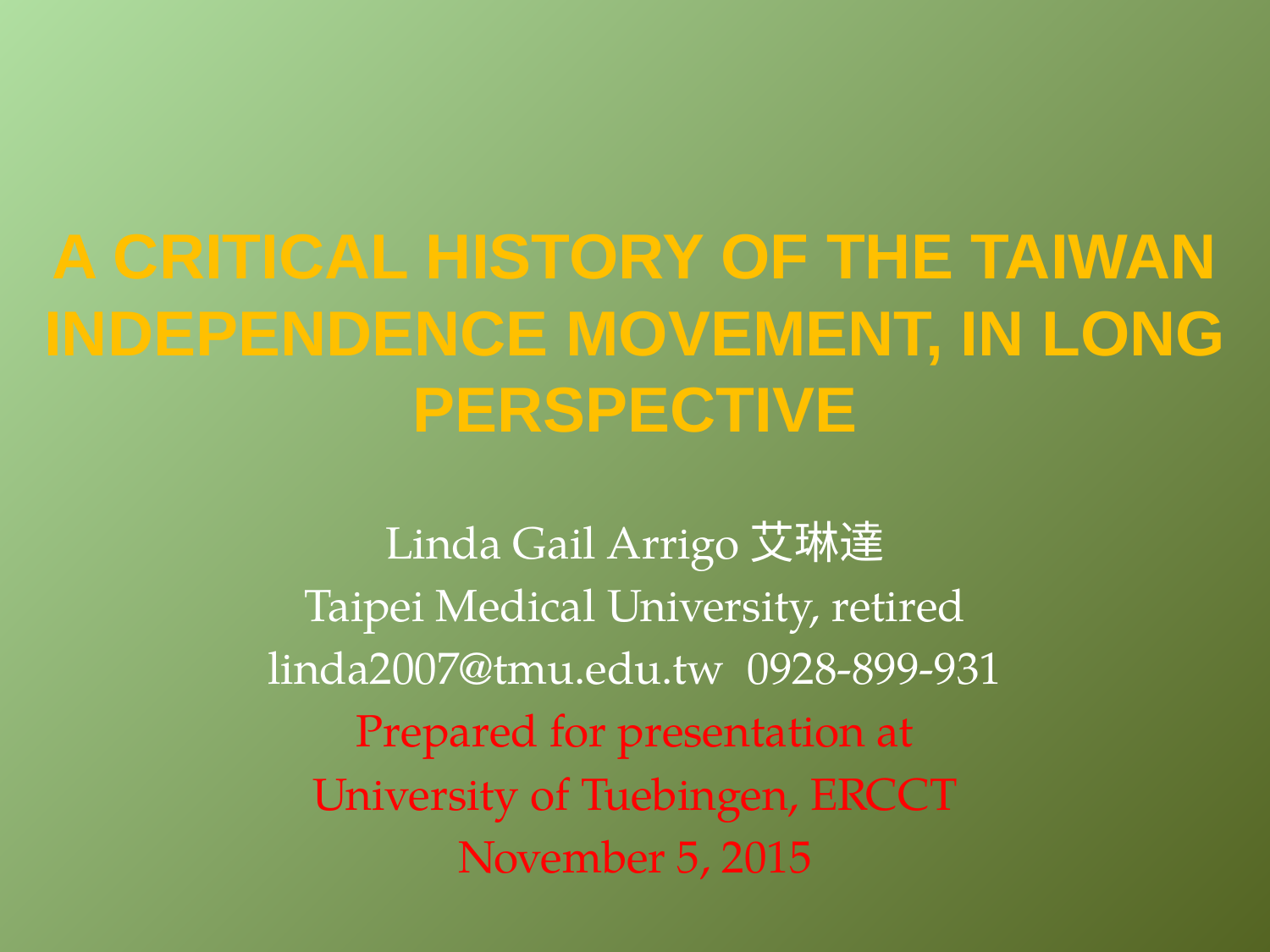

# A Critical History of the Taiwan Independence Movement, in Long Perspective
Linda Gail Arrigo艾琳達
Taipei Medical University, retired
linda2007@tmu.edu.tw  0928-899-931
Prepared for presentation at
University of Tuebingen, ERCCT
November 5, 2015